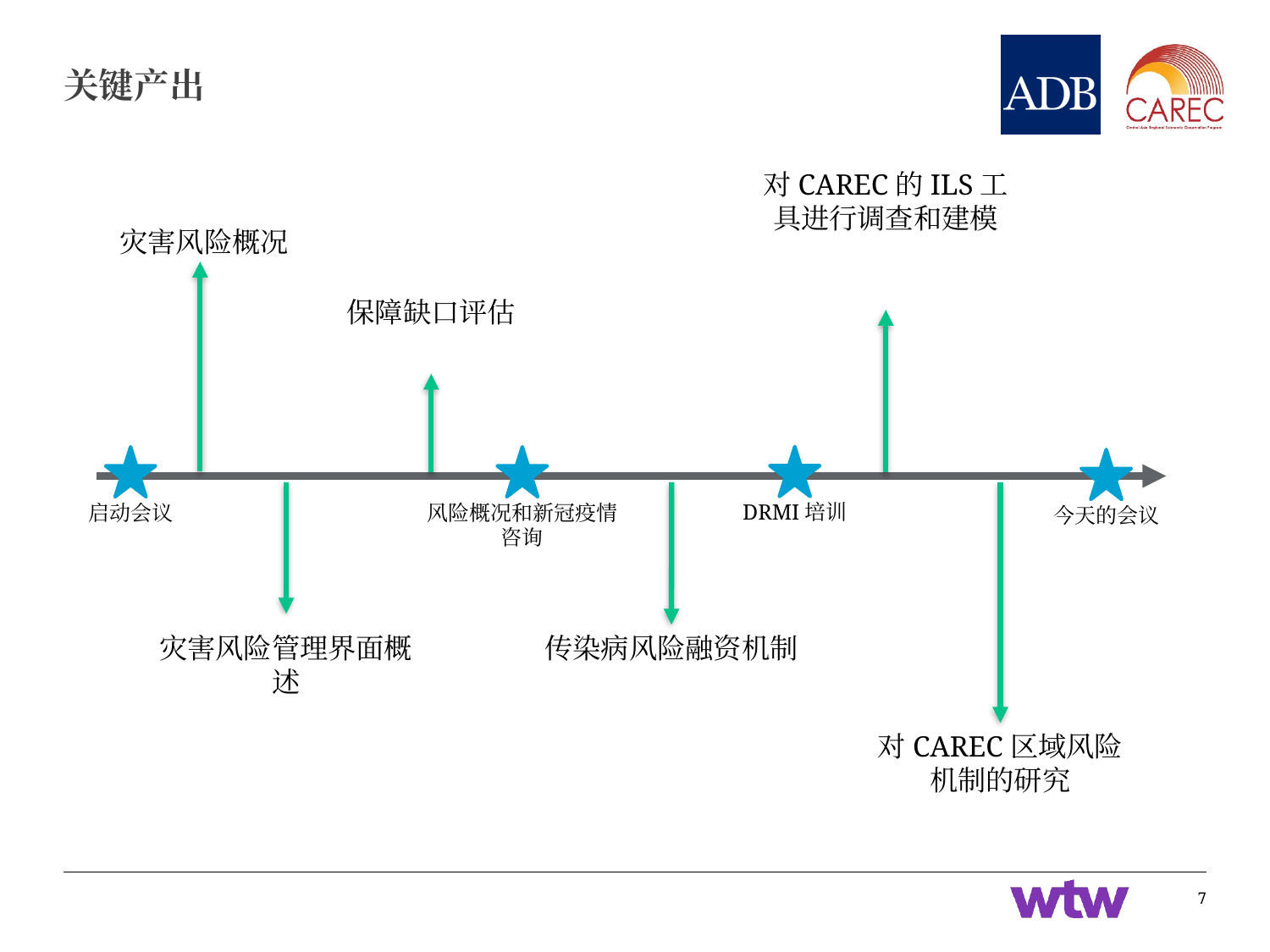

# 关键产出

对CAREC的ILS工具进行调查和建模
灾害风险概况
保障缺口评估

DRMI培训

启动会议

风险概况和新冠疫情咨询

今天的会议
灾害风险管理界面概述
传染病风险融资机制
对CAREC区域风险机制的研究
7